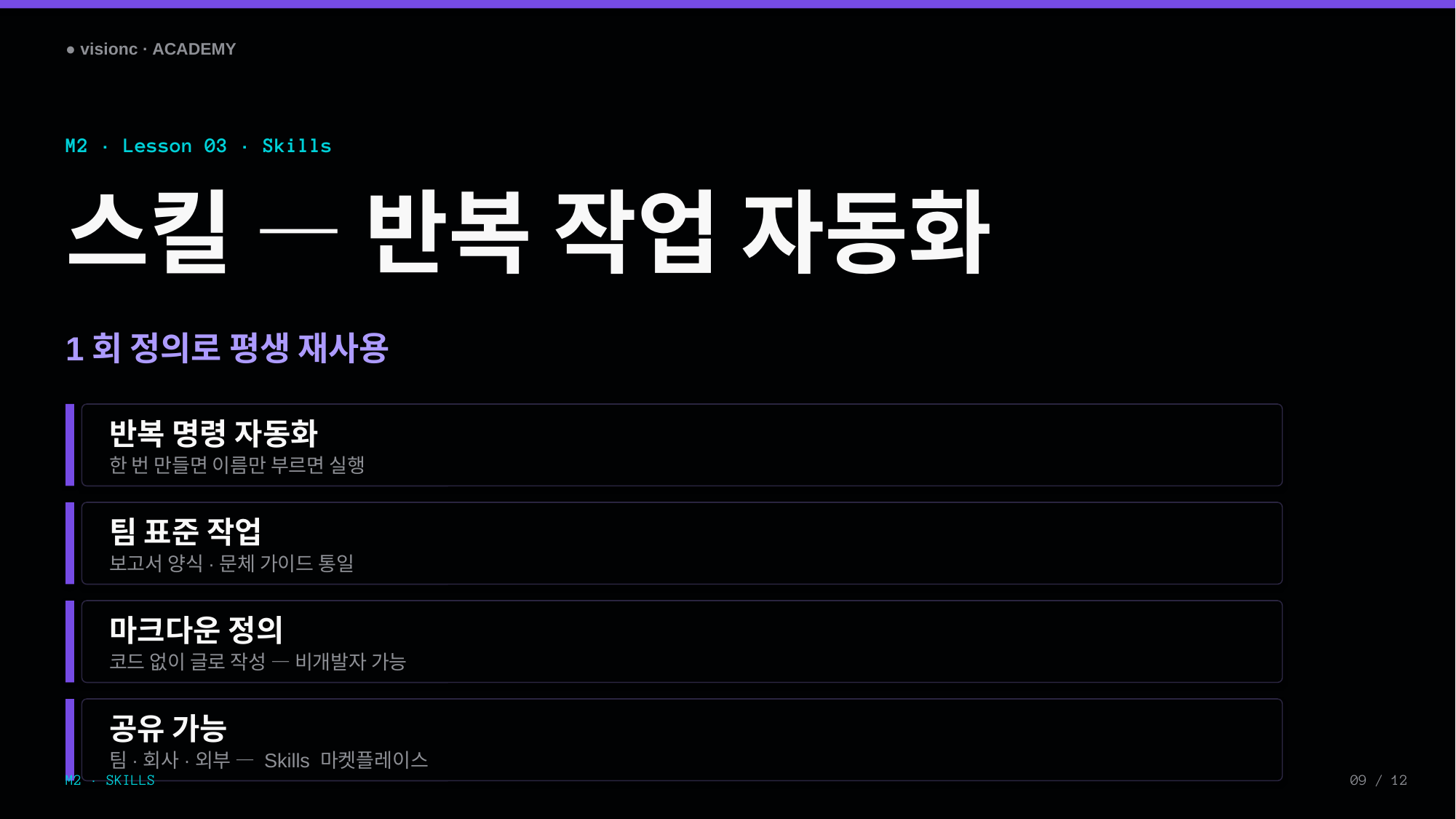

● visionc · ACADEMY
M2 · Lesson 03 · Skills
스킬 — 반복 작업 자동화
1회 정의로 평생 재사용

반복 명령 자동화
한 번 만들면 이름만 부르면 실행

팀 표준 작업
보고서 양식·문체 가이드 통일

마크다운 정의
코드 없이 글로 작성 — 비개발자 가능

공유 가능
팀·회사·외부 — Skills 마켓플레이스
M2 · SKILLS
09 / 12